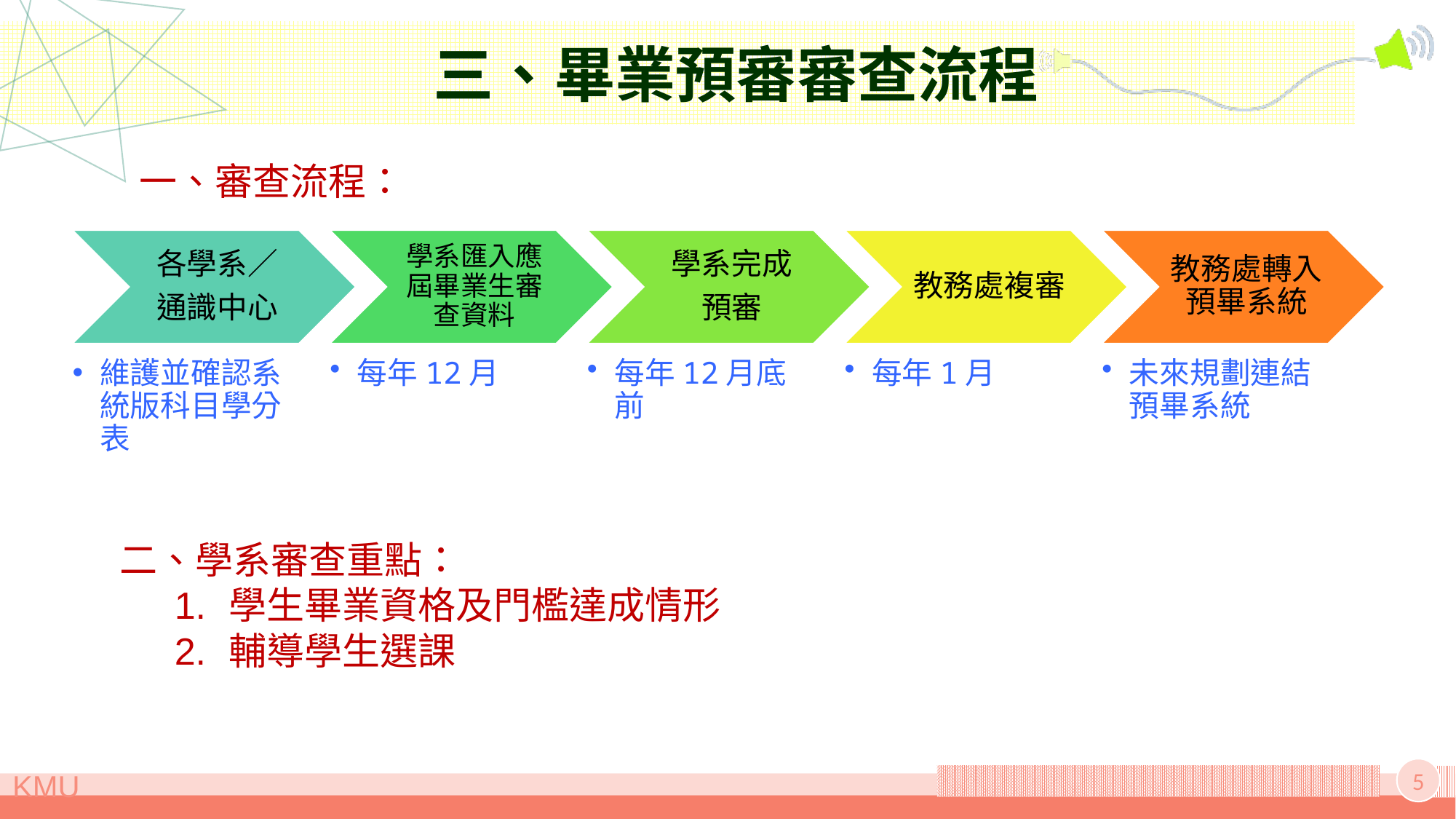

# 三、畢業預審審查流程
一、審查流程：
各學系／
通識中心
維護並確認系統版科目學分表
學系匯入應屆畢業生審查資料
每年12月
學系完成
預審
每年12月底前

教務處複審
每年1月
教務處轉入預畢系統
未來規劃連結預畢系統
二、學系審查重點：
學生畢業資格及門檻達成情形
輔導學生選課